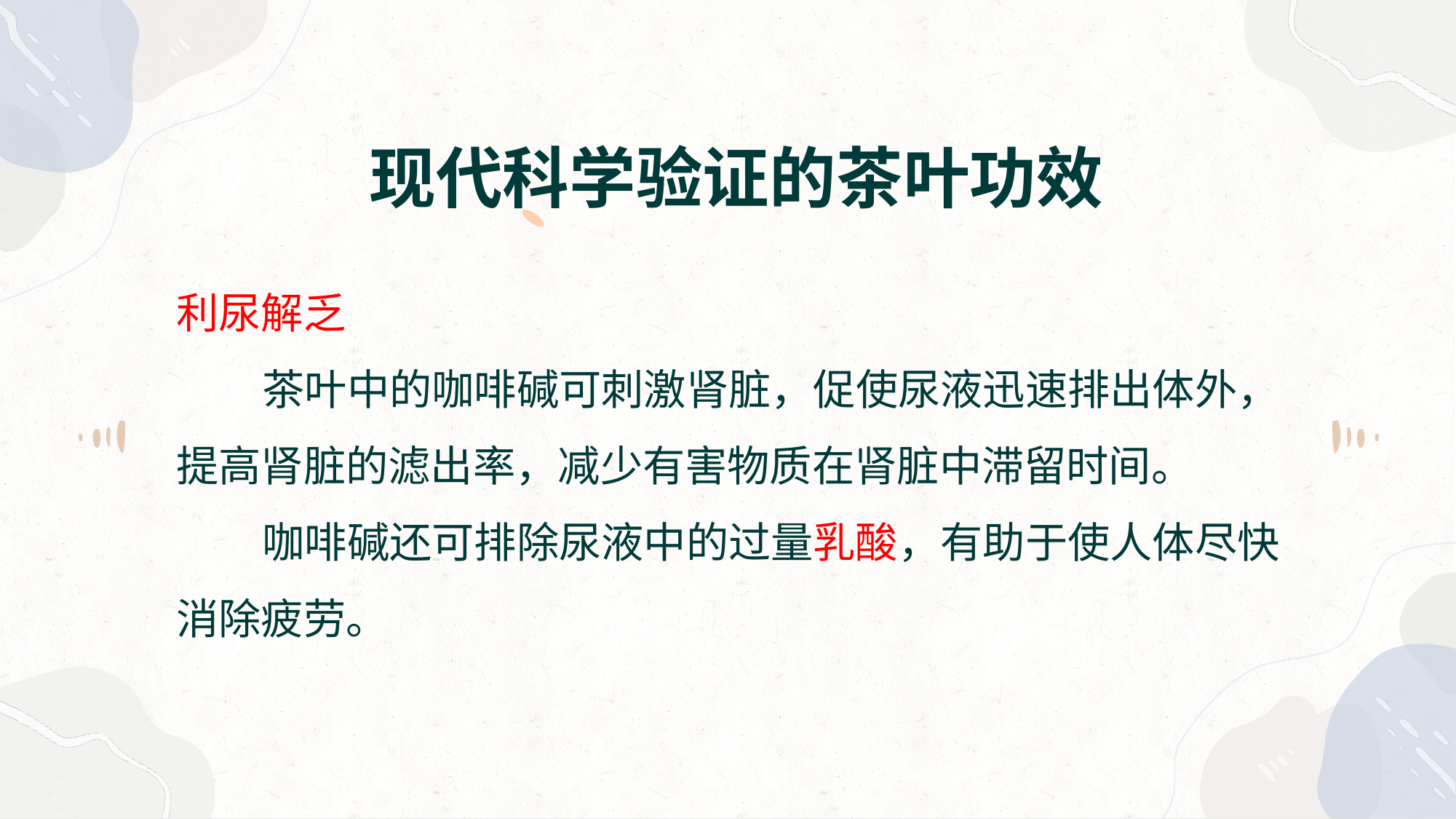

现代科学验证的茶叶功效

利尿解乏
        茶叶中的咖啡碱可刺激肾脏，促使尿液迅速排出体外，提高肾脏的滤出率，减少有害物质在肾脏中滞留时间。
        咖啡碱还可排除尿液中的过量乳酸，有助于使人体尽快消除疲劳。